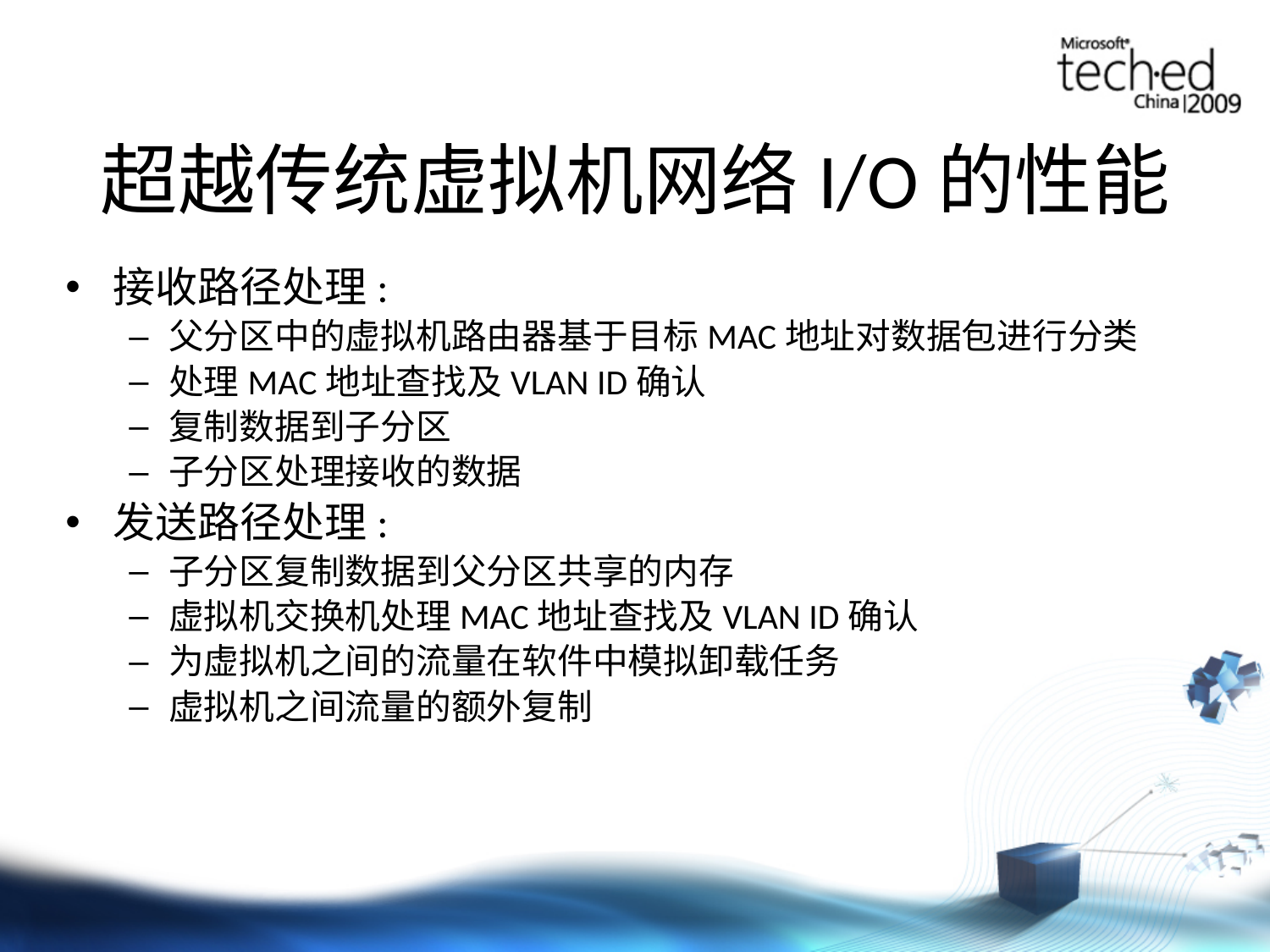

# 超越传统虚拟机网络I/O的性能
接收路径处理:
父分区中的虚拟机路由器基于目标MAC地址对数据包进行分类
处理MAC地址查找及VLAN ID确认
复制数据到子分区
子分区处理接收的数据
发送路径处理:
子分区复制数据到父分区共享的内存
虚拟机交换机处理MAC地址查找及VLAN ID确认
为虚拟机之间的流量在软件中模拟卸载任务
虚拟机之间流量的额外复制